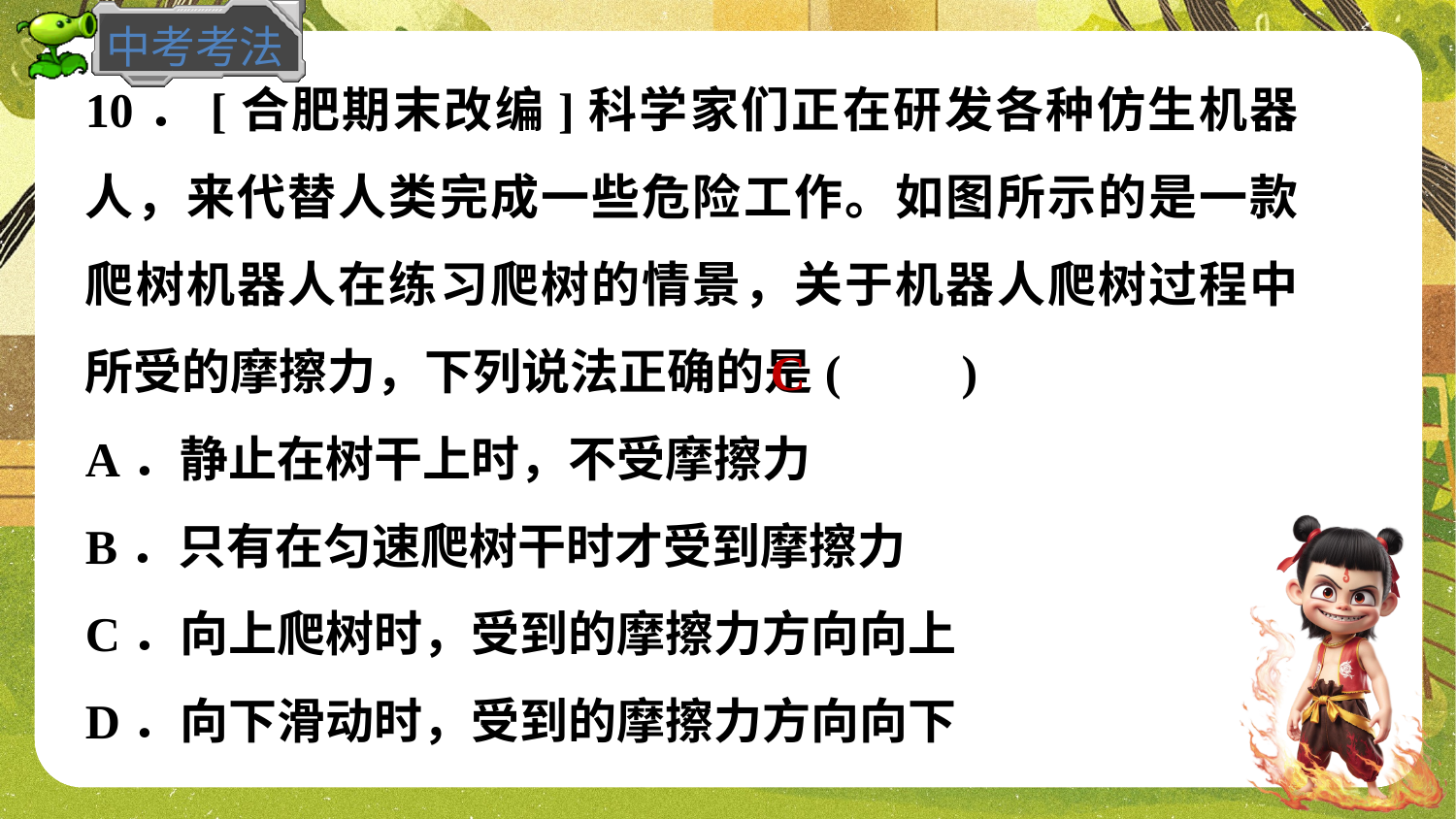

10．[合肥期末改编]科学家们正在研发各种仿生机器人，来代替人类完成一些危险工作。如图所示的是一款爬树机器人在练习爬树的情景，关于机器人爬树过程中所受的摩擦力，下列说法正确的是(　　)
A．静止在树干上时，不受摩擦力
B．只有在匀速爬树干时才受到摩擦力
C．向上爬树时，受到的摩擦力方向向上
D．向下滑动时，受到的摩擦力方向向下
C